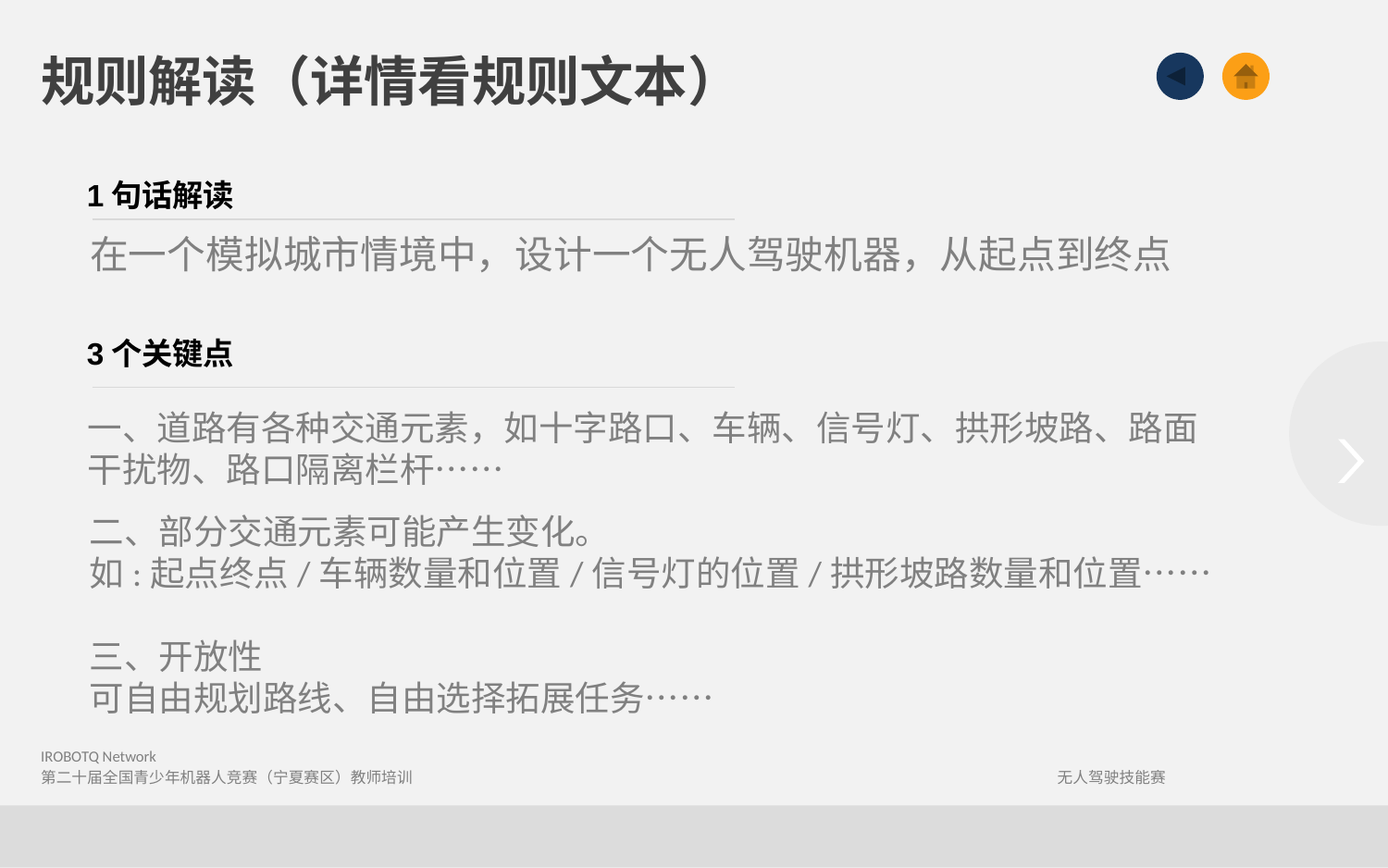

规则解读（详情看规则文本）

1句话解读
在一个模拟城市情境中，设计一个无人驾驶机器，从起点到终点
3个关键点

一、道路有各种交通元素，如十字路口、车辆、信号灯、拱形坡路、路面干扰物、路口隔离栏杆……

二、部分交通元素可能产生变化。
如:起点终点/车辆数量和位置/信号灯的位置/拱形坡路数量和位置……

三、开放性
可自由规划路线、自由选择拓展任务……